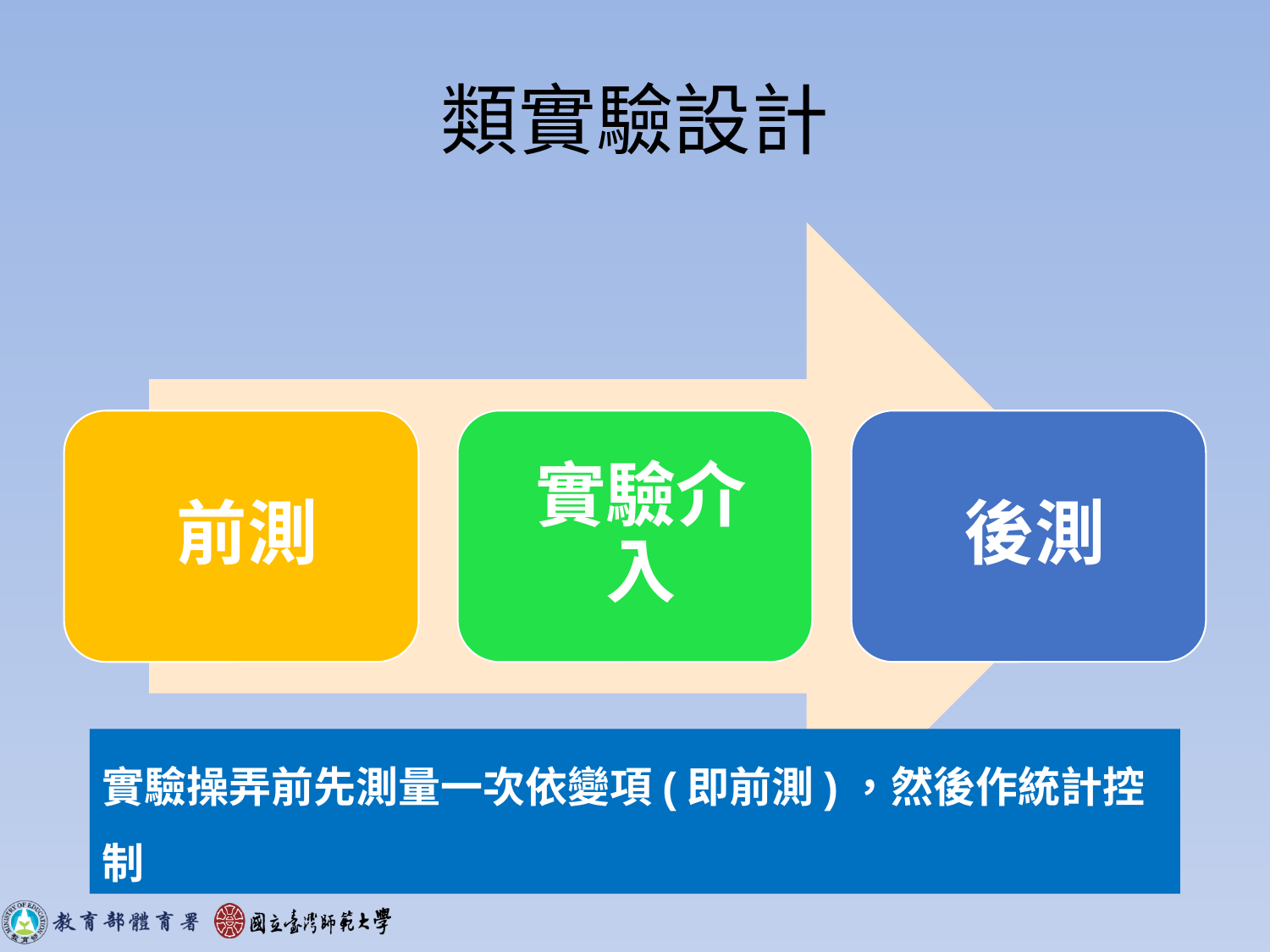

# 類實驗設計
前測
實驗介入
後測
實驗操弄前先測量一次依變項(即前測)，然後作統計控制